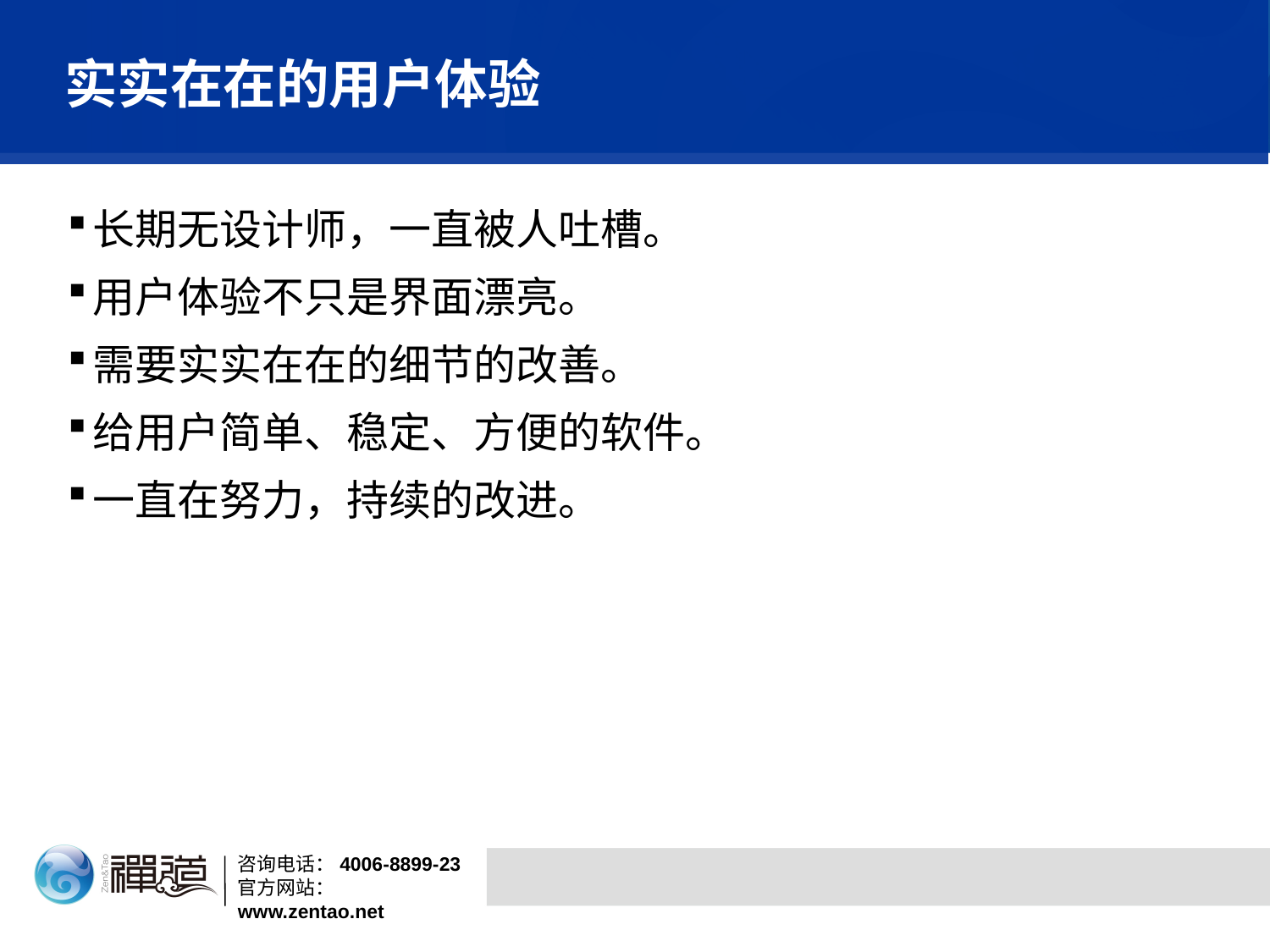

# 实实在在的用户体验

长期无设计师，一直被人吐槽。
用户体验不只是界面漂亮。
需要实实在在的细节的改善。
给用户简单、稳定、方便的软件。
一直在努力，持续的改进。
咨询电话：4006-8899-23
官方网站：www.zentao.net